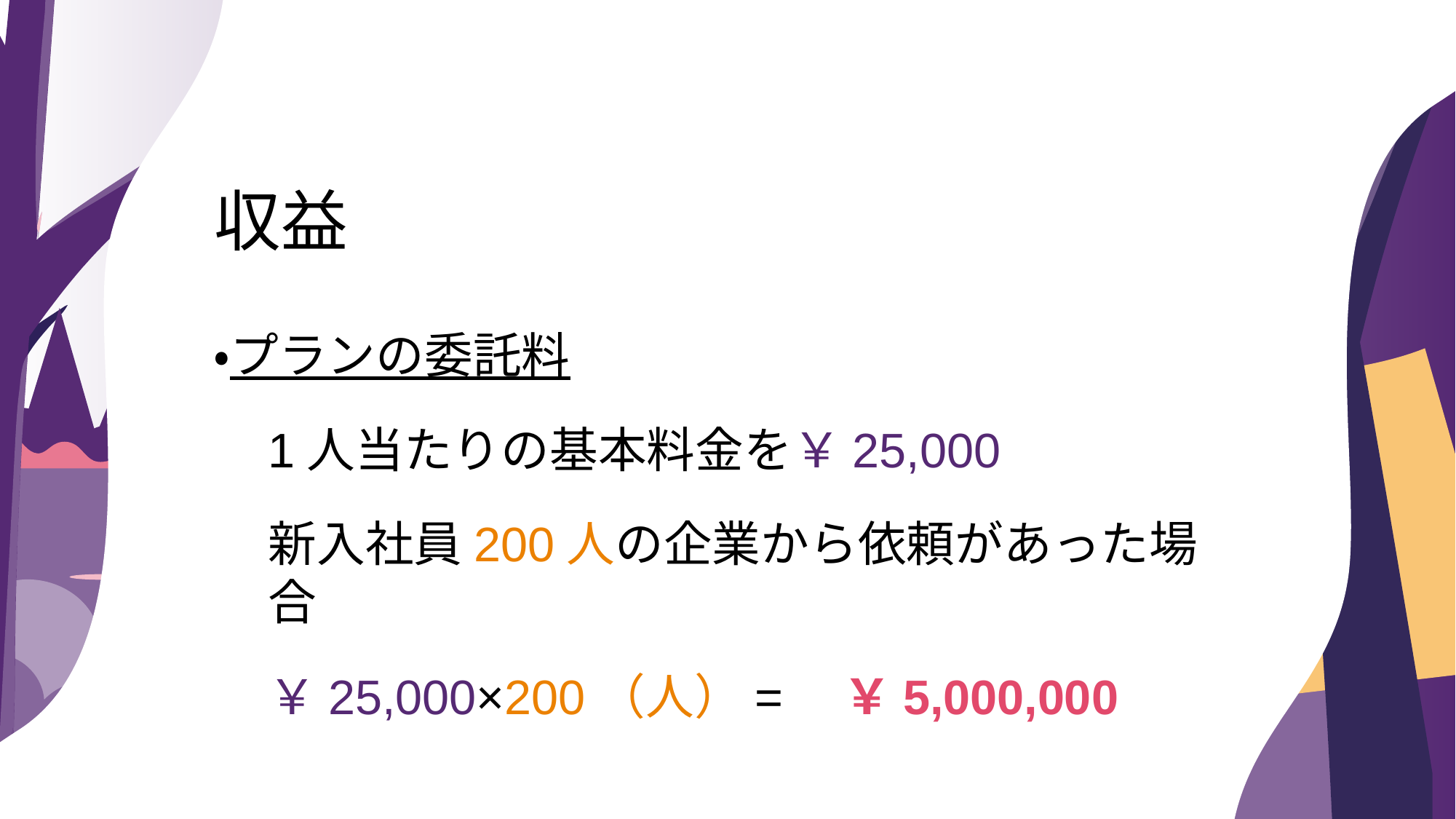

収益

・プランの委託料
1人当たりの基本料金を￥25,000
新入社員200人の企業から依頼があった場合
￥25,000×200（人）=　￥5,000,000